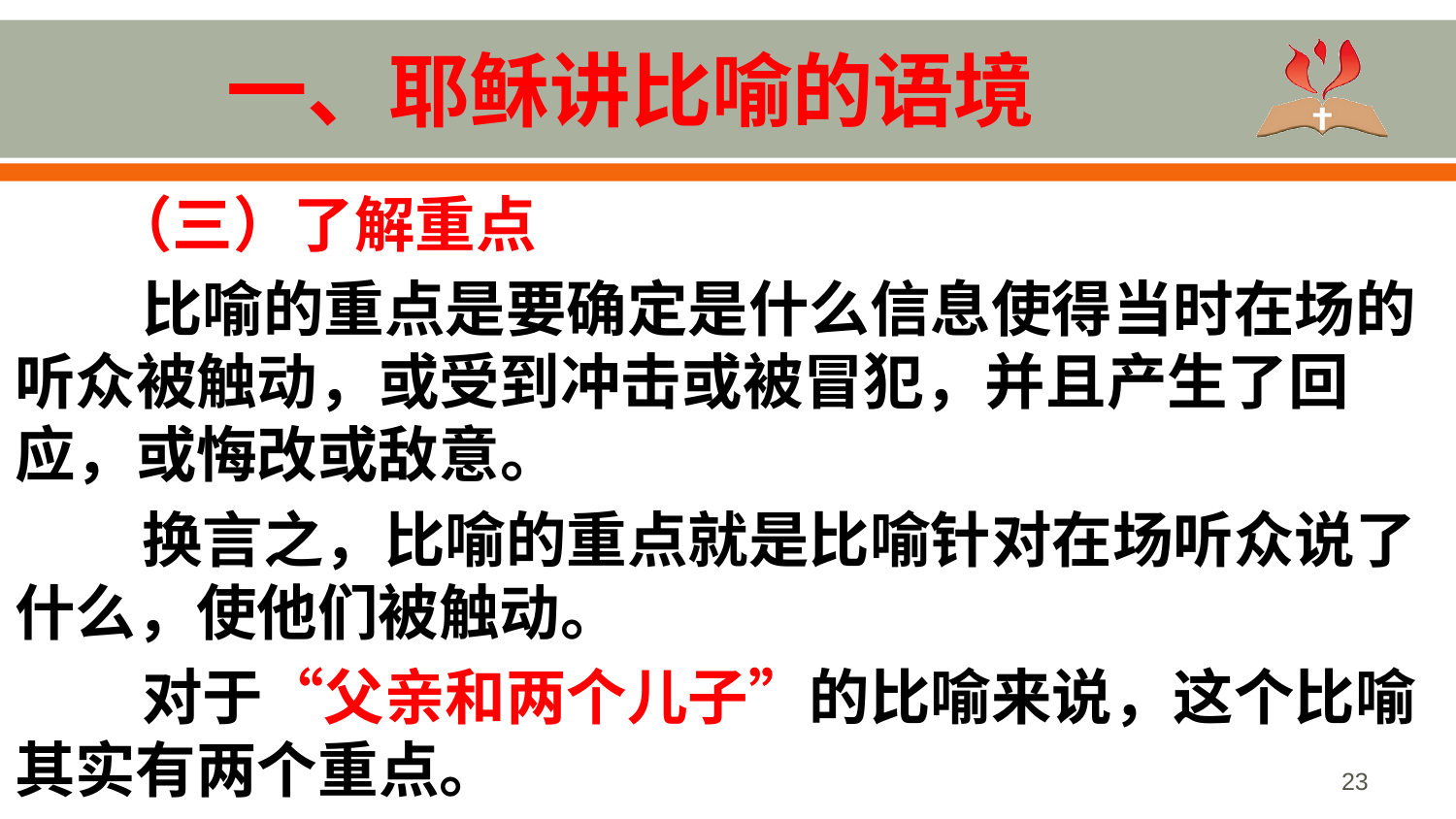

# 一、耶稣讲比喻的语境
      （三）了解重点
比喻的重点是要确定是什么信息使得当时在场的听众被触动，或受到冲击或被冒犯，并且产生了回应，或悔改或敌意。
换言之，比喻的重点就是比喻针对在场听众说了什么，使他们被触动。
对于“父亲和两个儿子”的比喻来说，这个比喻其实有两个重点。

23